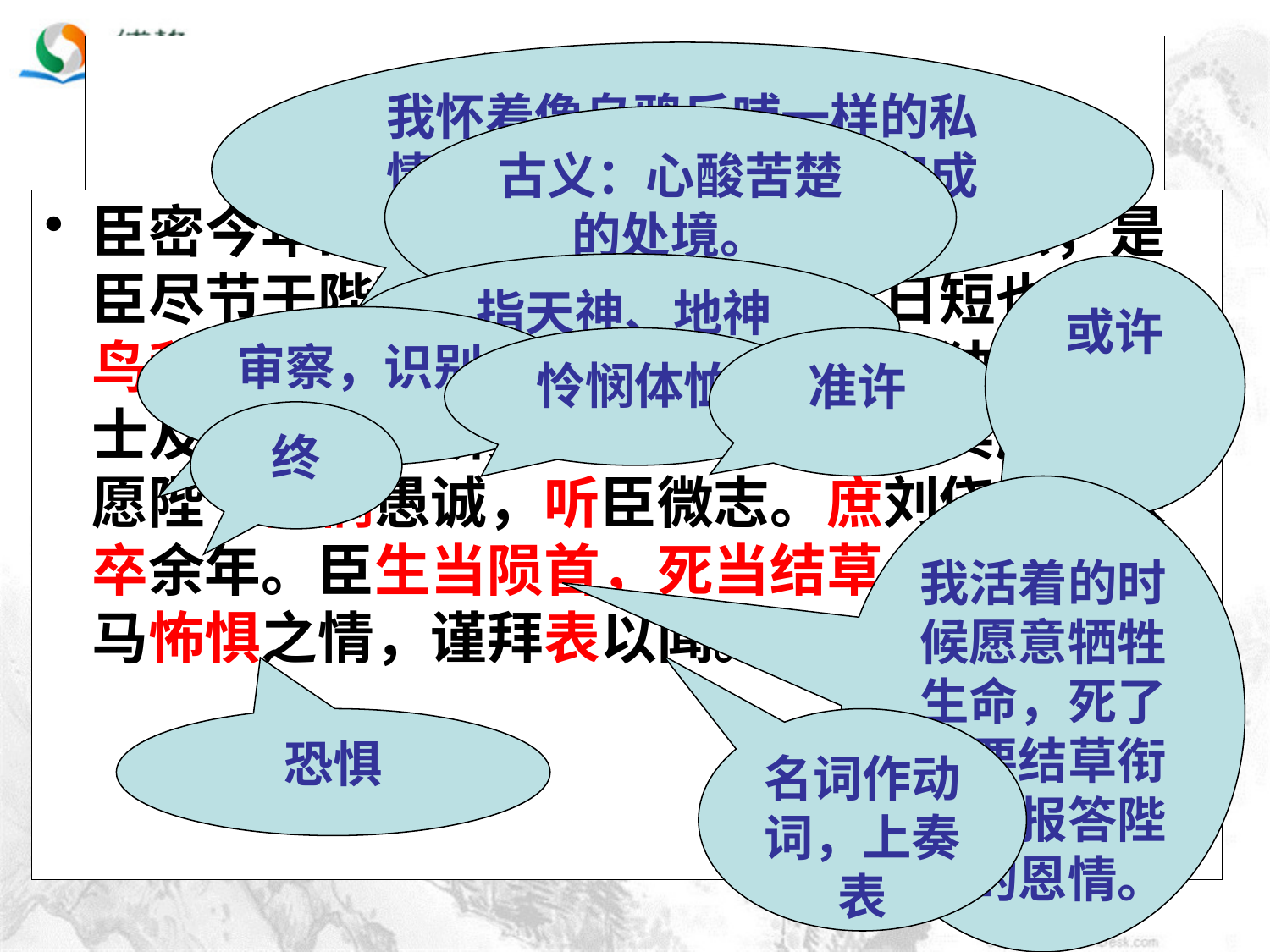

# 第四段：
我怀着像乌鸦反哺一样的私情，希望陛下能准许我完成为祖母养老送终的心愿
古义：心酸苦楚的处境。
今义：劳累。
臣密今年四十有四，祖母今年九十有六，是臣尽节于陛下之日长，报养刘之日短也。乌鸟私情，愿乞终养。臣之辛苦，非独蜀之人士及二州牧伯所见明知，皇天后土实所共鉴。愿陛下矜悯愚诚，听臣微志。庶刘侥幸，保卒余年。臣生当陨首，死当结草。臣不胜犬马怖惧之情，谨拜表以闻。
指天神、地神
或许
审察，识别
怜悯体恤
准许
终
我活着的时候愿意牺牲生命，死了也要结草衔环来报答陛下的恩情。
恐惧
名词作动词，上奏表